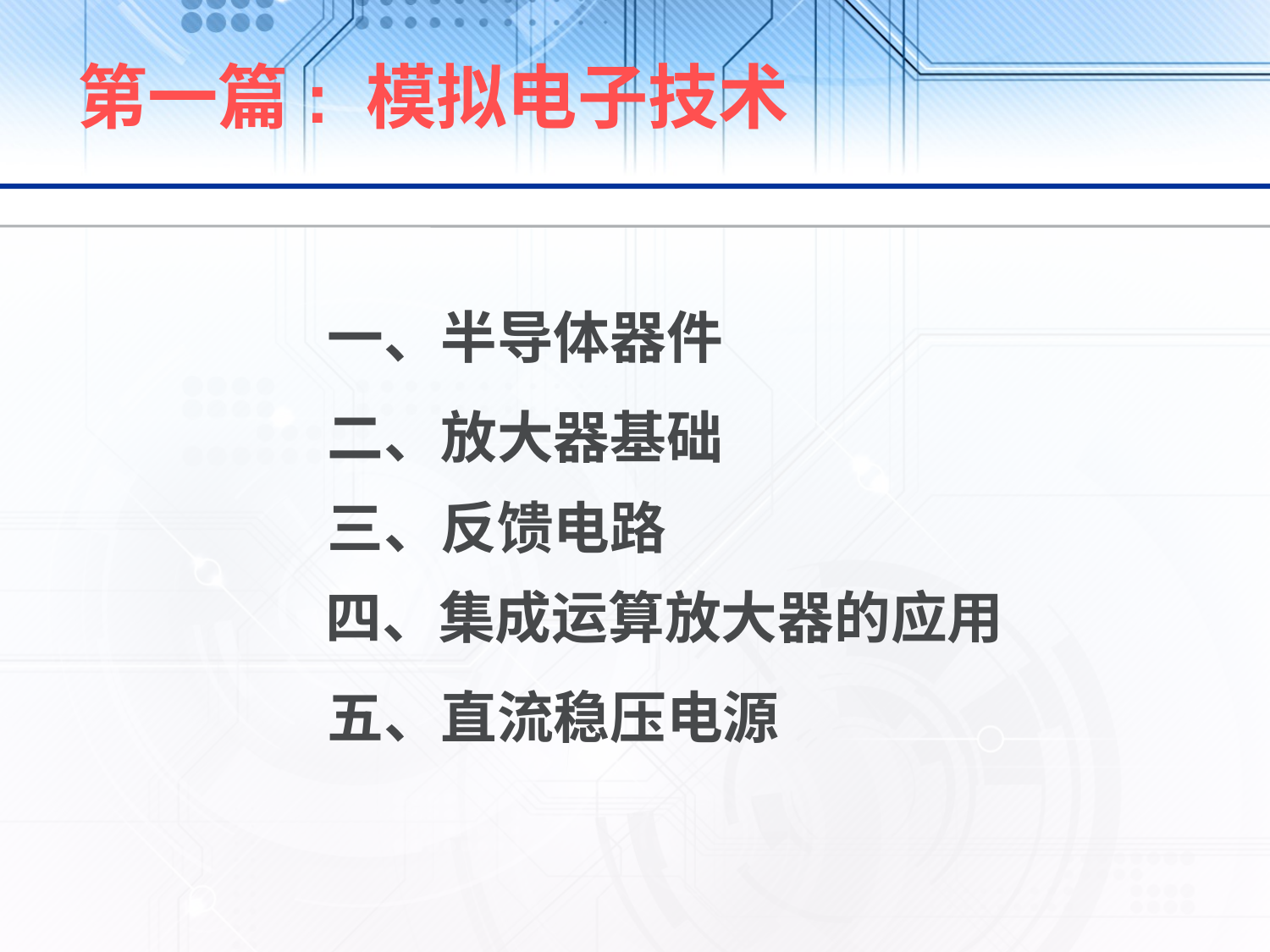

第一篇: 模拟电子技术

一、半导体器件
二、放大器基础
三、反馈电路
四、集成运算放大器的应用
五、直流稳压电源